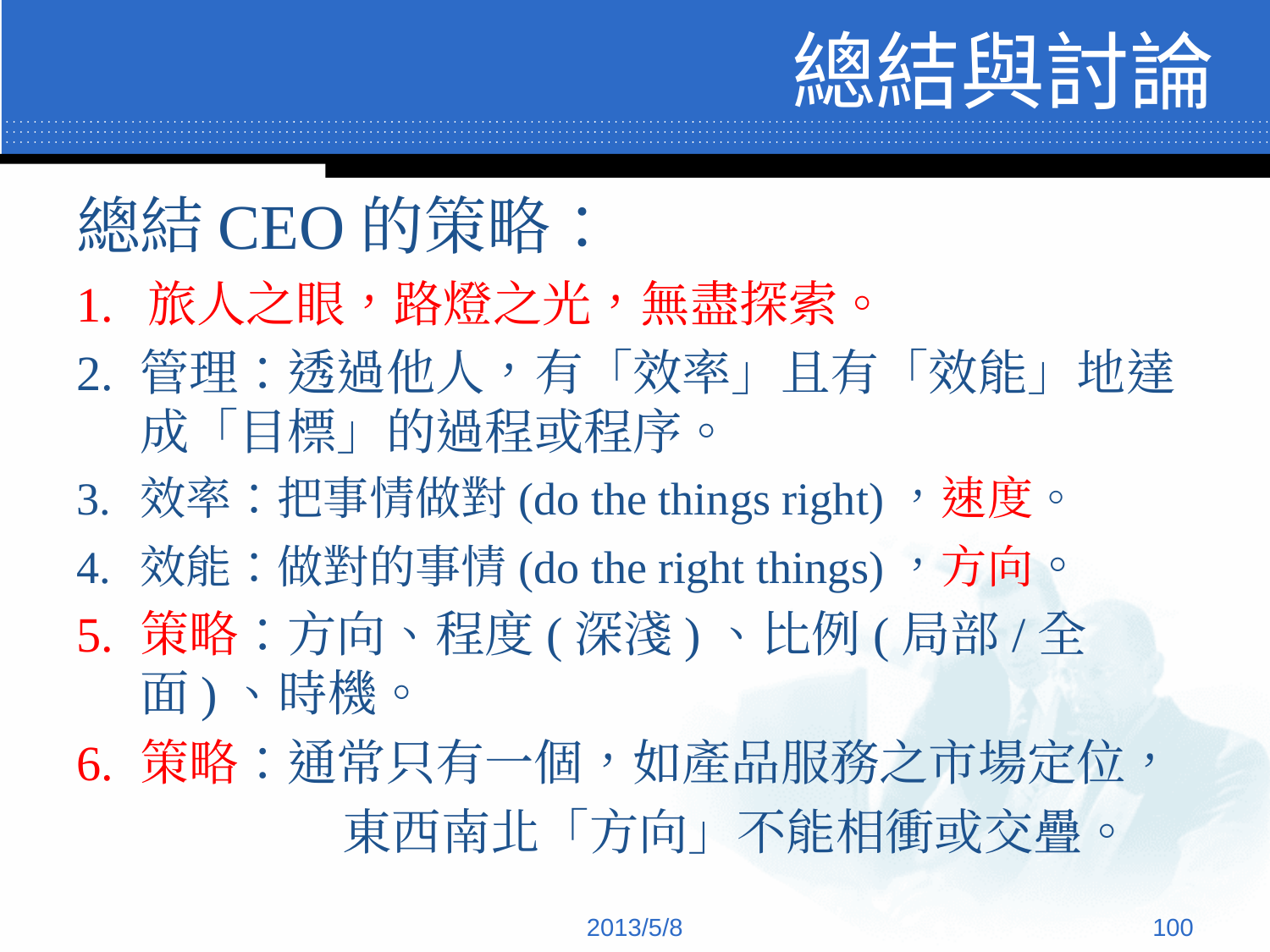

# 總結與討論
總結CEO的策略：
旅人之眼，路燈之光，無盡探索。
管理：透過他人，有「效率」且有「效能」地達成「目標」的過程或程序。
效率：把事情做對(do the things right)，速度。
效能：做對的事情(do the right things)，方向。
策略：方向、程度(深淺)、比例(局部/全面)、時機。
策略：通常只有一個，如產品服務之市場定位，
		  東西南北「方向」不能相衝或交疊。

2013/5/8
100